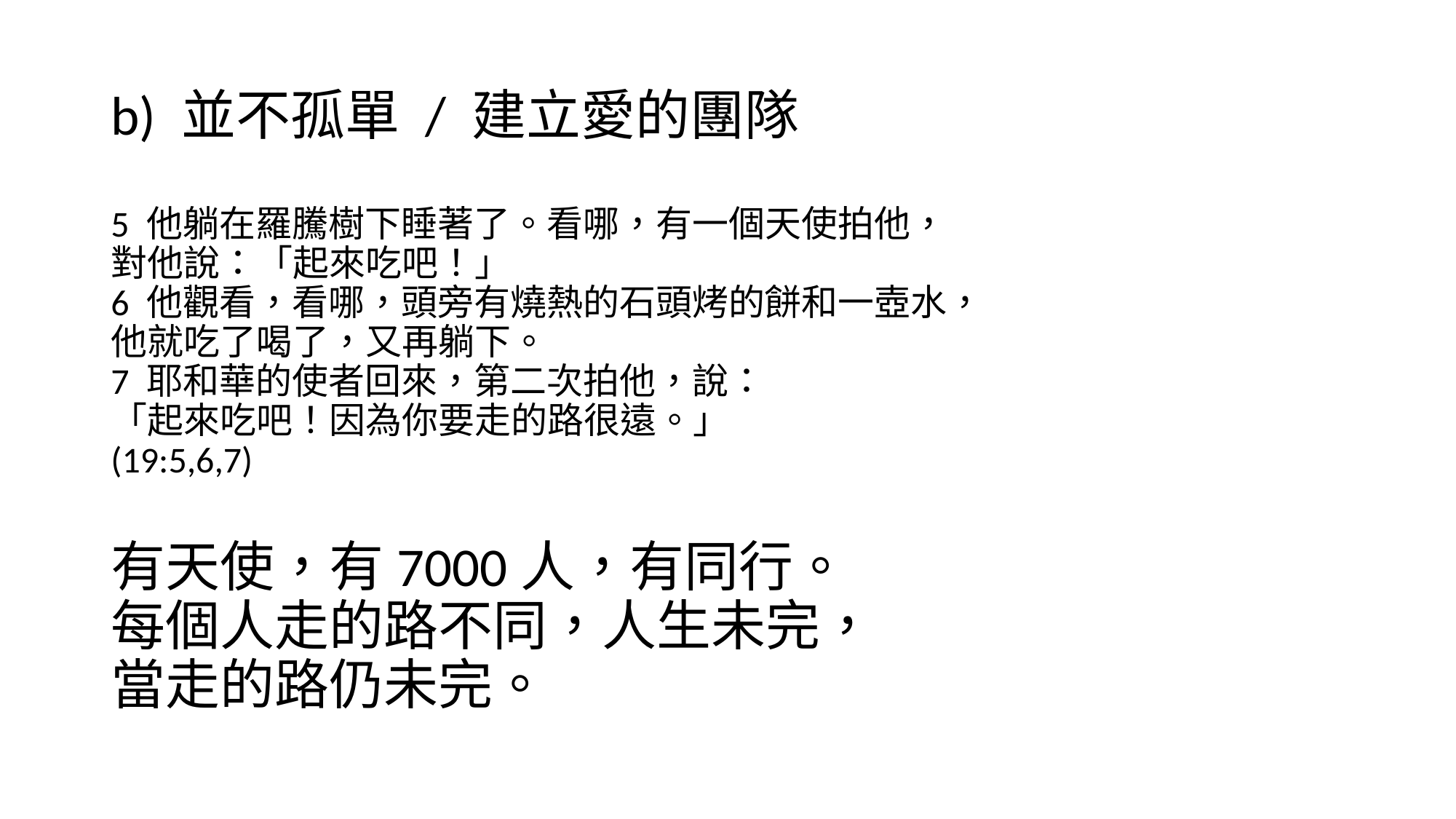

# b) 並不孤單 / 建立愛的團隊 5 他躺在羅騰樹下睡著了。看哪，有一個天使拍他， 對他說：「起來吃吧！」 6 他觀看，看哪，頭旁有燒熱的石頭烤的餅和一壺水， 他就吃了喝了，又再躺下。 7 耶和華的使者回來，第二次拍他，說： 「起來吃吧！因為你要走的路很遠。」 (19:5,6,7) 有天使，有7000人，有同行。 每個人走的路不同，人生未完， 當走的路仍未完。